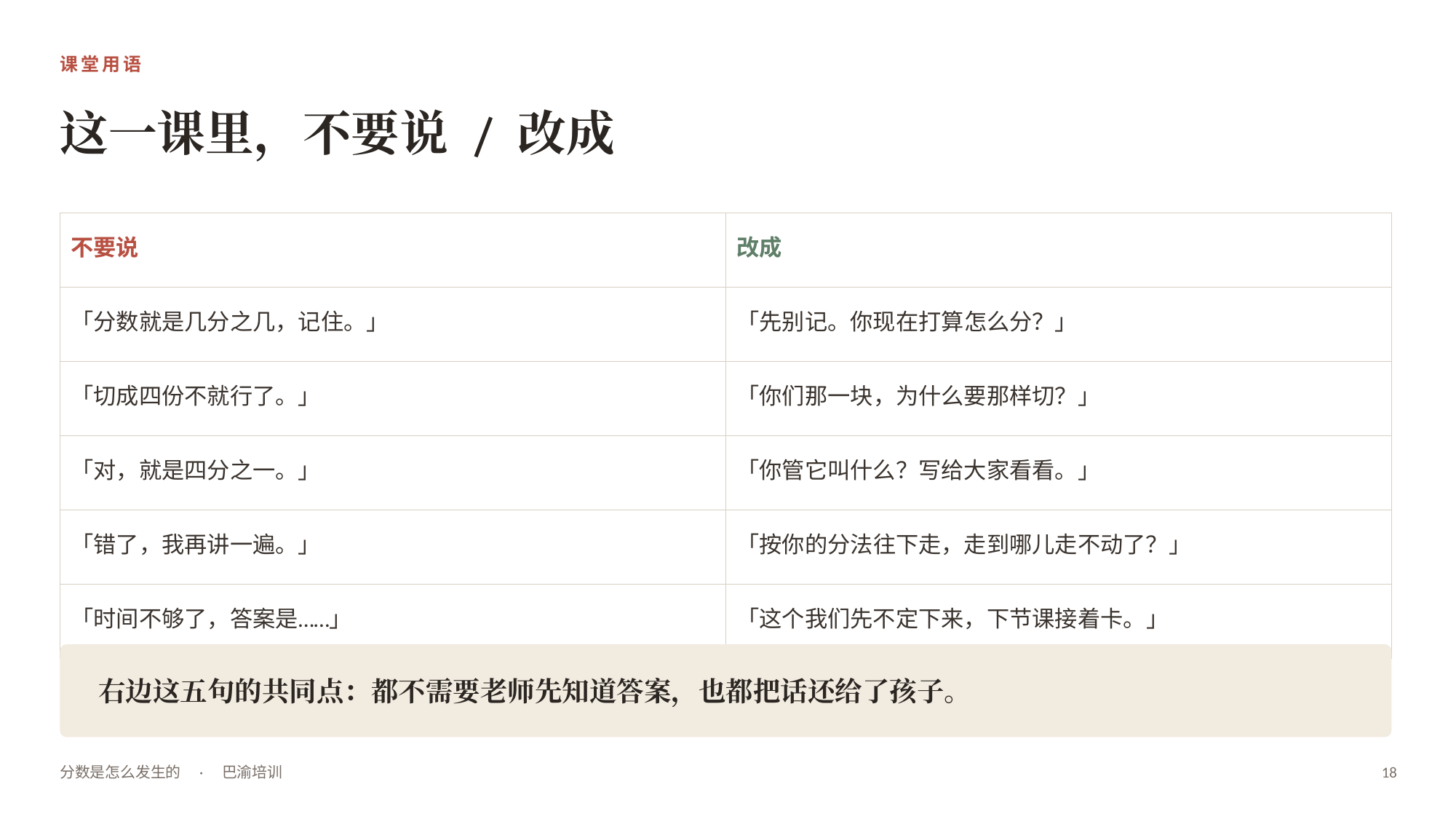

课堂用语
这一课里，不要说 / 改成
| 不要说 | 改成 |
| --- | --- |
| 「分数就是几分之几，记住。」 | 「先别记。你现在打算怎么分？」 |
| 「切成四份不就行了。」 | 「你们那一块，为什么要那样切？」 |
| 「对，就是四分之一。」 | 「你管它叫什么？写给大家看看。」 |
| 「错了，我再讲一遍。」 | 「按你的分法往下走，走到哪儿走不动了？」 |
| 「时间不够了，答案是……」 | 「这个我们先不定下来，下节课接着卡。」 |

右边这五句的共同点：都不需要老师先知道答案，也都把话还给了孩子。
分数是怎么发生的　·　巴渝培训
18